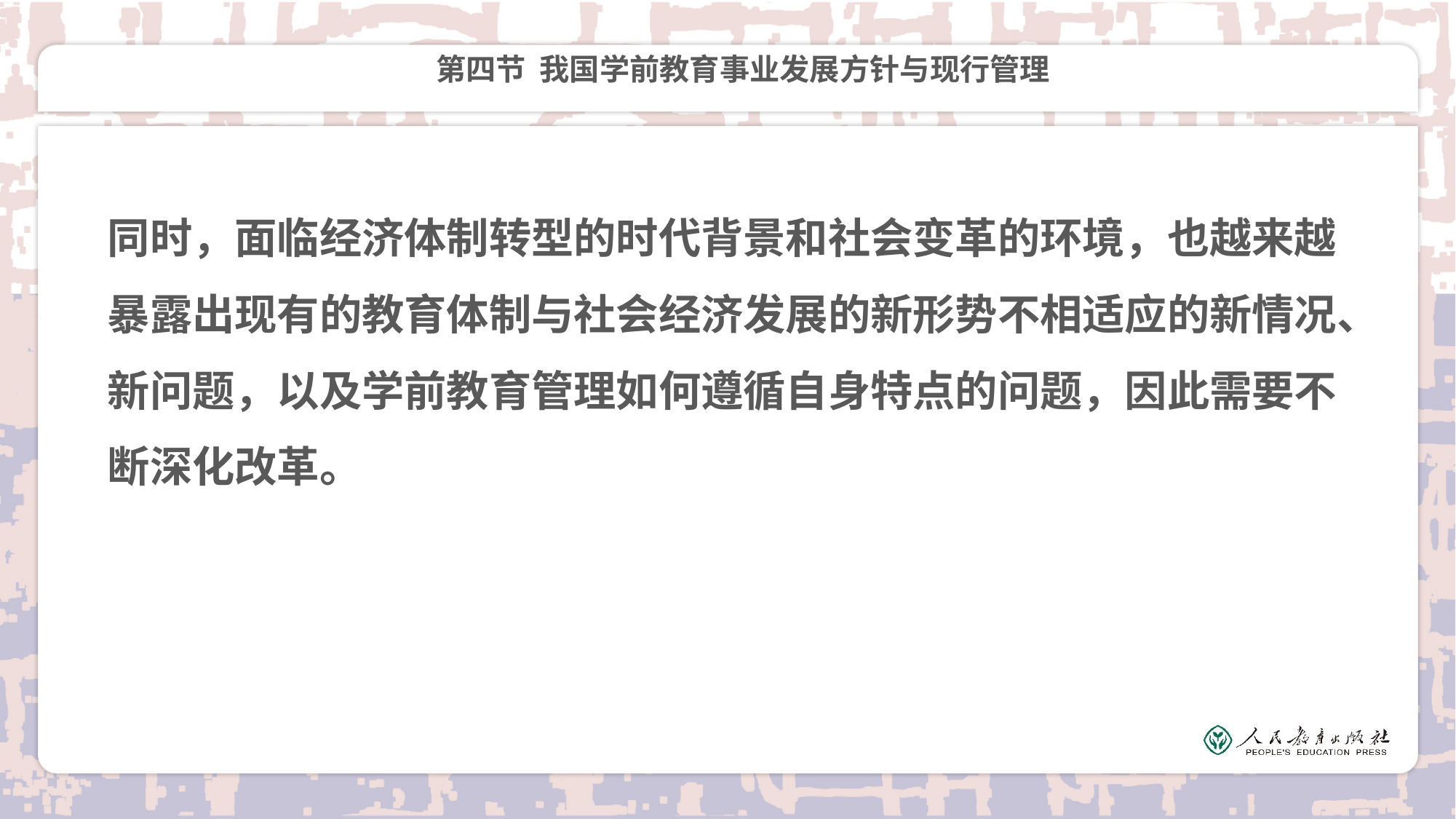

# 第四节  我国学前教育事业发展方针与现行管理
同时，面临经济体制转型的时代背景和社会变革的环境，也越来越暴露出现有的教育体制与社会经济发展的新形势不相适应的新情况、新问题，以及学前教育管理如何遵循自身特点的问题，因此需要不断深化改革。